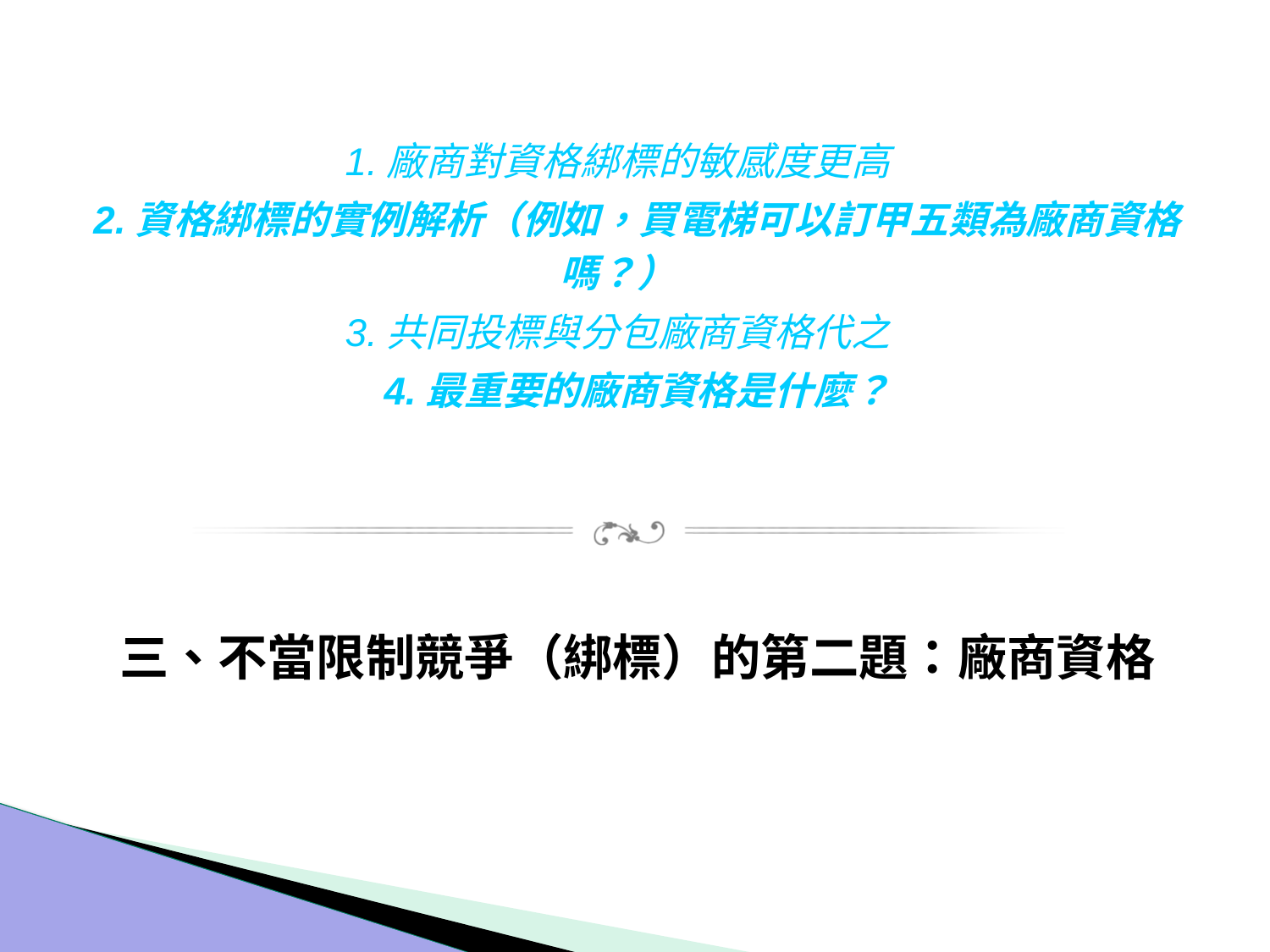

1.廠商對資格綁標的敏感度更高
2.資格綁標的實例解析（例如，買電梯可以訂甲五類為廠商資格嗎？）
3.共同投標與分包廠商資格代之
4.最重要的廠商資格是什麼？
# 三、不當限制競爭（綁標）的第二題：廠商資格